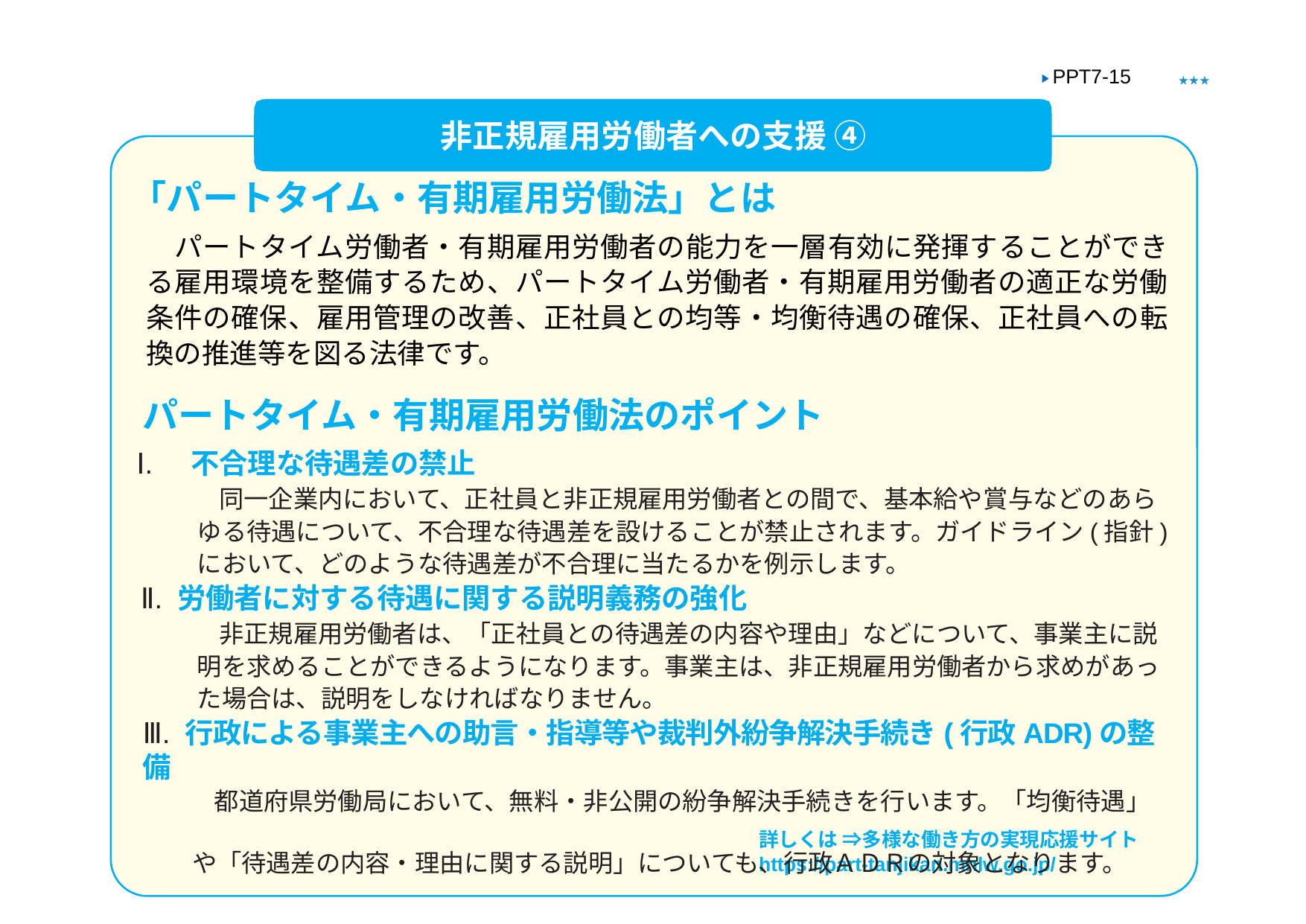

▶ PPT7-15
★★★

非正規雇用労働者への支援 ④

「パートタイム・有期雇用労働法」とは
　パートタイム労働者・有期雇用労働者の能力を一層有効に発揮することができる雇用環境を整備するため、パートタイム労働者・有期雇用労働者の適正な労働条件の確保、雇用管理の改善、正社員との均等・均衡待遇の確保、正社員への転換の推進等を図る法律です。

パートタイム・有期雇用労働法のポイント
Ⅰ. 	不合理な待遇差の禁止
　同一企業内において、正社員と非正規雇用労働者との間で、基本給や賞与などのあらゆる待遇について、不合理な待遇差を設けることが禁止されます。ガイドライン(指針)において、どのような待遇差が不合理に当たるかを例示します。
Ⅱ. 労働者に対する待遇に関する説明義務の強化
　非正規雇用労働者は、「正社員との待遇差の内容や理由」などについて、事業主に説明を求めることができるようになります。事業主は、非正規雇用労働者から求めがあった場合は、説明をしなければなりません。
Ⅲ. 行政による事業主への助言・指導等や裁判外紛争解決手続き(行政ADR)の整備
　　　都道府県労働局において、無料・非公開の紛争解決手続きを行います。「均衡待遇」
　　や「待遇差の内容・理由に関する説明」についても、行政ＡＤＲの対象となります。
詳しくは ⇒多様な働き方の実現応援サイト
https://part-tanjikan.mhlw.go.jp/